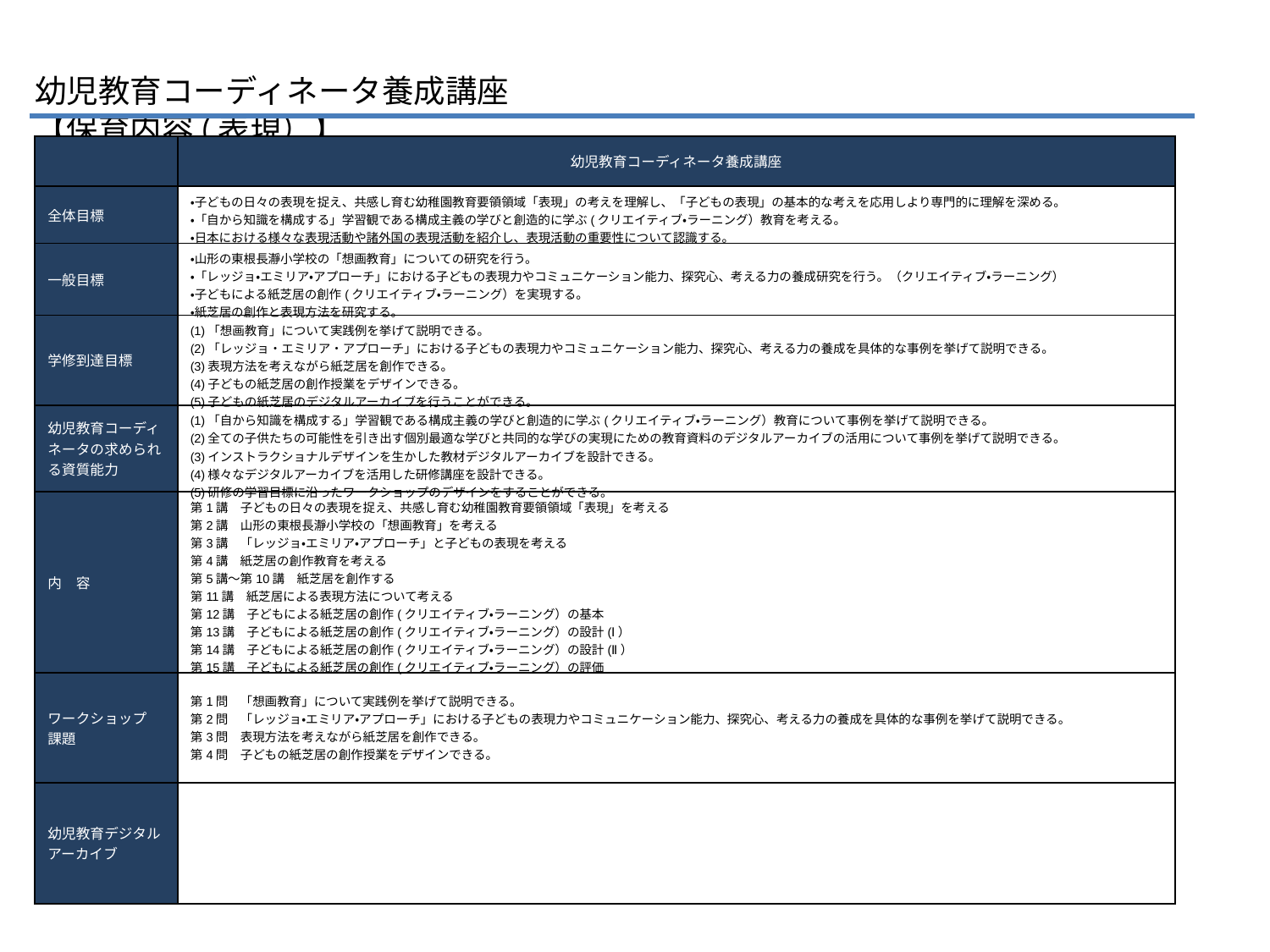

幼児教育コーディネータ養成講座　　　　　　　　　　　　　　　　　　　　　【保育内容(表現）】

|  | 幼児教育コーディネータ養成講座 |
| --- | --- |
| 全体目標 | ・子どもの日々の表現を捉え、共感し育む幼稚園教育要領領域「表現」の考えを理解し、「子どもの表現」の基本的な考えを応用しより専門的に理解を深める。 ・「自から知識を構成する」学習観である構成主義の学びと創造的に学ぶ(クリエイティブ・ラーニング）教育を考える。 ・日本における様々な表現活動や諸外国の表現活動を紹介し、表現活動の重要性について認識する。 |
| 一般目標 | ・山形の東根長瀞小学校の「想画教育」についての研究を行う。 ・「レッジョ・エミリア・アプローチ」における子どもの表現力やコミュニケーション能力、探究心、考える力の養成研究を行う。（クリエイティブ・ラーニング） ・子どもによる紙芝居の創作(クリエイティブ・ラーニング）を実現する。 ・紙芝居の創作と表現方法を研究する。 |
| 学修到達目標 | (1)「想画教育」について実践例を挙げて説明できる。 (2)「レッジョ・エミリア・アプローチ」における子どもの表現力やコミュニケーション能力、探究心、考える力の養成を具体的な事例を挙げて説明できる。 (3)表現方法を考えながら紙芝居を創作できる。 (4)子どもの紙芝居の創作授業をデザインできる。 (5)子どもの紙芝居のデジタルアーカイブを行うことができる。 |
| 幼児教育コーディネータの求められる資質能力 | (1)「自から知識を構成する」学習観である構成主義の学びと創造的に学ぶ(クリエイティブ・ラーニング）教育について事例を挙げて説明できる。 (2)全ての子供たちの可能性を引き出す個別最適な学びと共同的な学びの実現にための教育資料のデジタルアーカイブの活用について事例を挙げて説明できる。 (3)インストラクショナルデザインを生かした教材デジタルアーカイブを設計できる。 (4)様々なデジタルアーカイブを活用した研修講座を設計できる。 (5)研修の学習目標に沿ったワークショップのデザインをすることができる。 |
| 内　容 | 第1講　子どもの日々の表現を捉え、共感し育む幼稚園教育要領領域「表現」を考える 第2講　山形の東根長瀞小学校の「想画教育」を考える 第3講　「レッジョ・エミリア・アプローチ」と子どもの表現を考える 第4講　紙芝居の創作教育を考える 第5講～第10講　紙芝居を創作する 第11講　紙芝居による表現方法について考える 第12講　子どもによる紙芝居の創作(クリエイティブ・ラーニング）の基本 第13講　子どもによる紙芝居の創作(クリエイティブ・ラーニング）の設計(Ⅰ） 第14講　子どもによる紙芝居の創作(クリエイティブ・ラーニング）の設計(Ⅱ） 第15講　子どもによる紙芝居の創作(クリエイティブ・ラーニング）の評価 |
| ワークショップ 課題 | 第1問　「想画教育」について実践例を挙げて説明できる。 第2問　「レッジョ・エミリア・アプローチ」における子どもの表現力やコミュニケーション能力、探究心、考える力の養成を具体的な事例を挙げて説明できる。 第3問　表現方法を考えながら紙芝居を創作できる。 第4問　子どもの紙芝居の創作授業をデザインできる。 |
| 幼児教育デジタルアーカイブ |  |